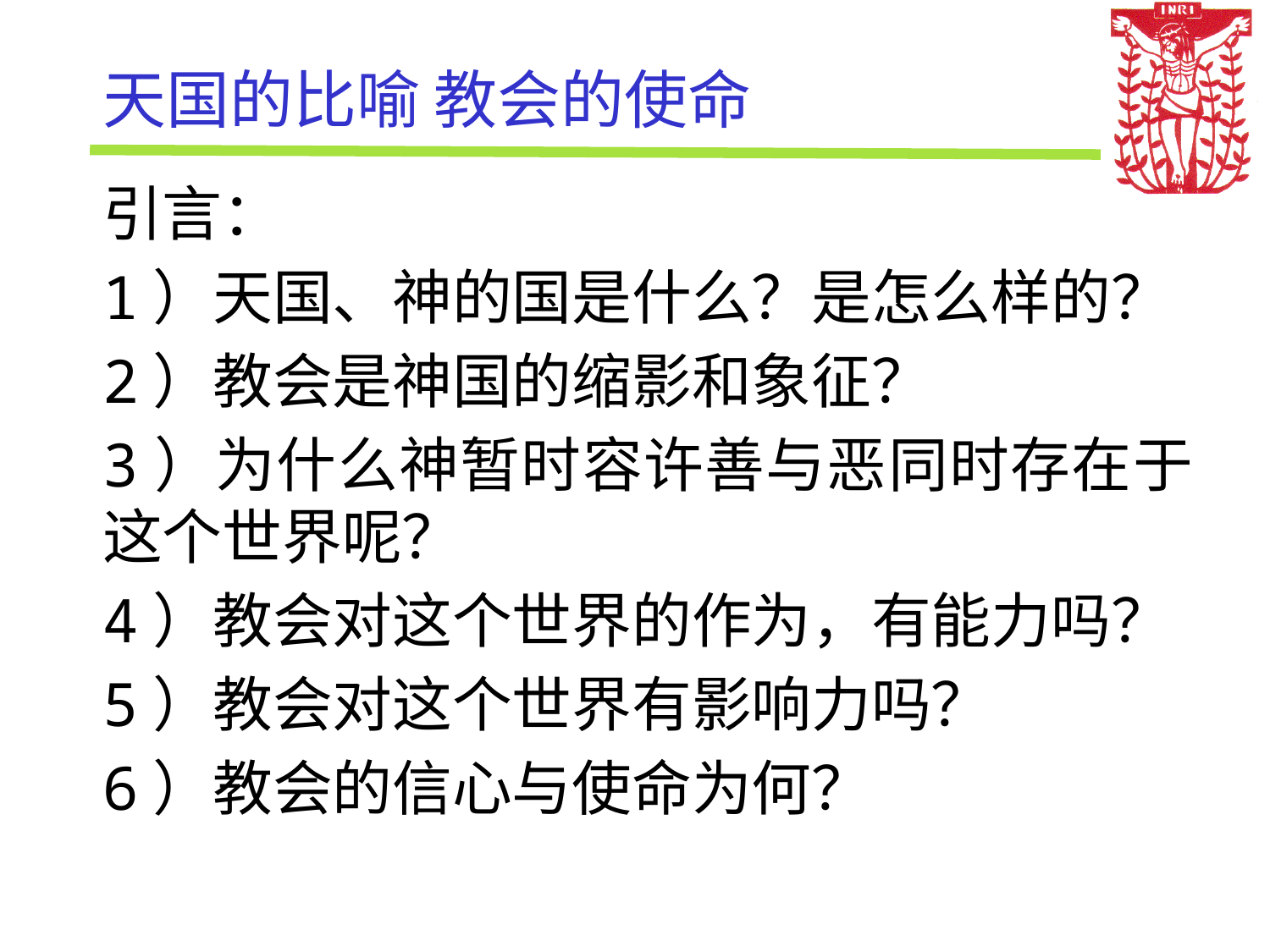

# 天国的比喻 教会的使命
引言：
1）天国、神的国是什么？是怎么样的？
2）教会是神国的缩影和象征？
3）为什么神暂时容许善与恶同时存在于这个世界呢？
4）教会对这个世界的作为，有能力吗？
5）教会对这个世界有影响力吗？
6）教会的信心与使命为何？